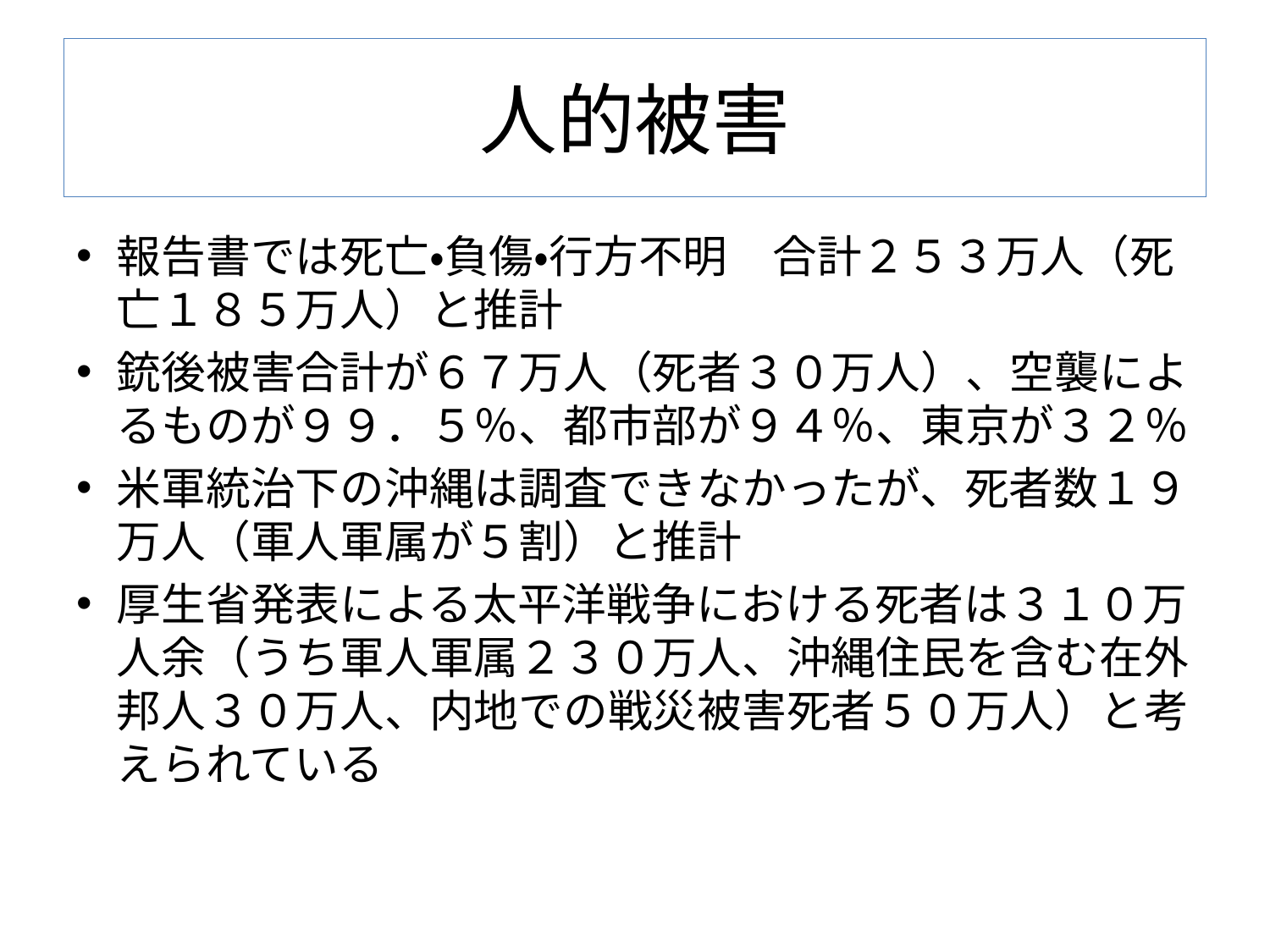

# 人的被害
報告書では死亡・負傷・行方不明　合計２５３万人（死亡１８５万人）と推計
銃後被害合計が６７万人（死者３０万人）、空襲によるものが９９．５％、都市部が９４％、東京が３２％
米軍統治下の沖縄は調査できなかったが、死者数１９万人（軍人軍属が５割）と推計
厚生省発表による太平洋戦争における死者は３１０万人余（うち軍人軍属２３０万人、沖縄住民を含む在外邦人３０万人、内地での戦災被害死者５０万人）と考えられている